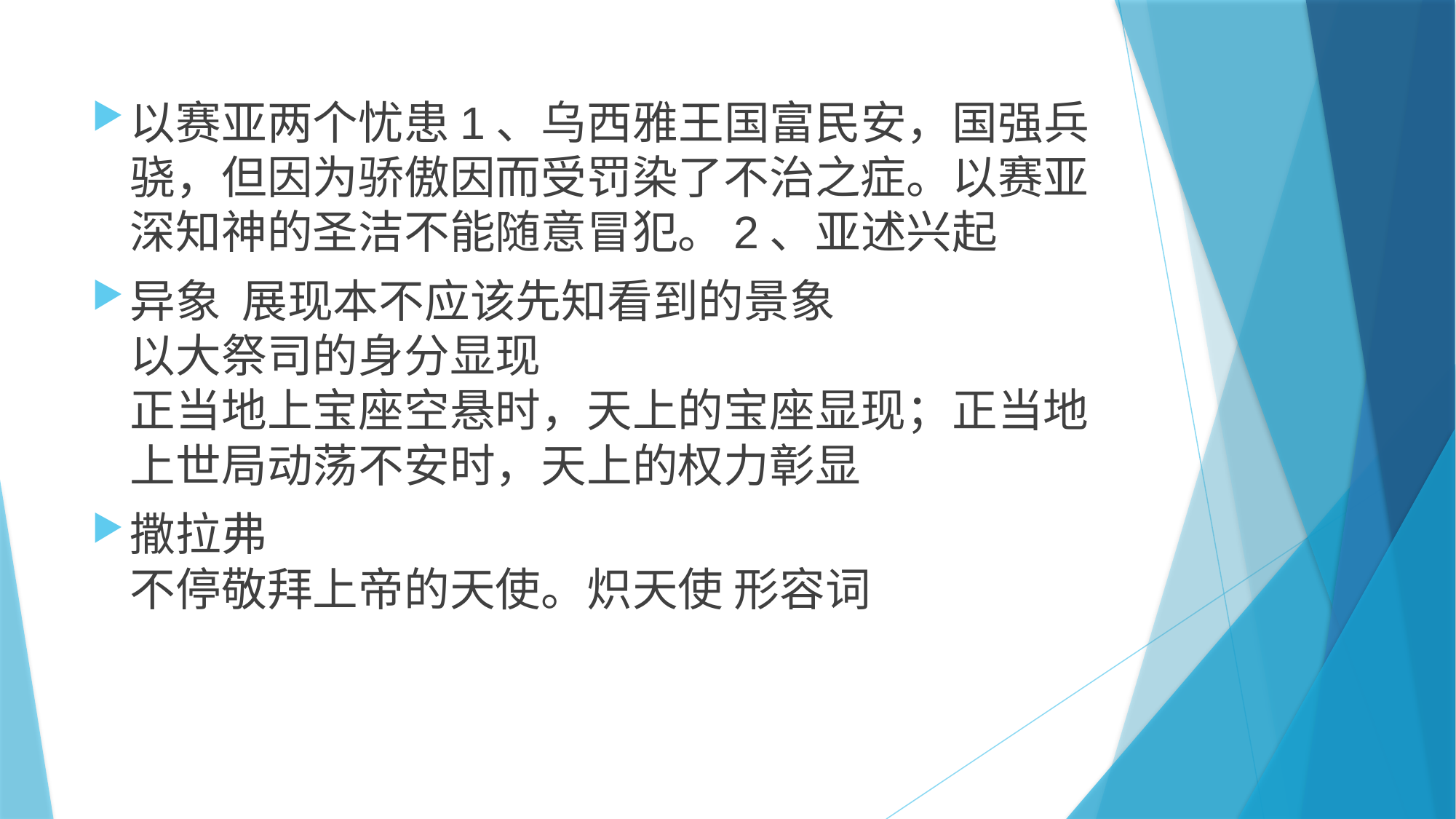

以赛亚两个忧患1、乌西雅王国富民安，国强兵骁，但因为骄傲因而受罚染了不治之症。以赛亚深知神的圣洁不能随意冒犯。2、亚述兴起
异象  展现本不应该先知看到的景象
以大祭司的身分显现
正当地上宝座空悬时，天上的宝座显现；正当地上世局动荡不安时，天上的权力彰显
撒拉弗
不停敬拜上帝的天使。炽天使 形容词